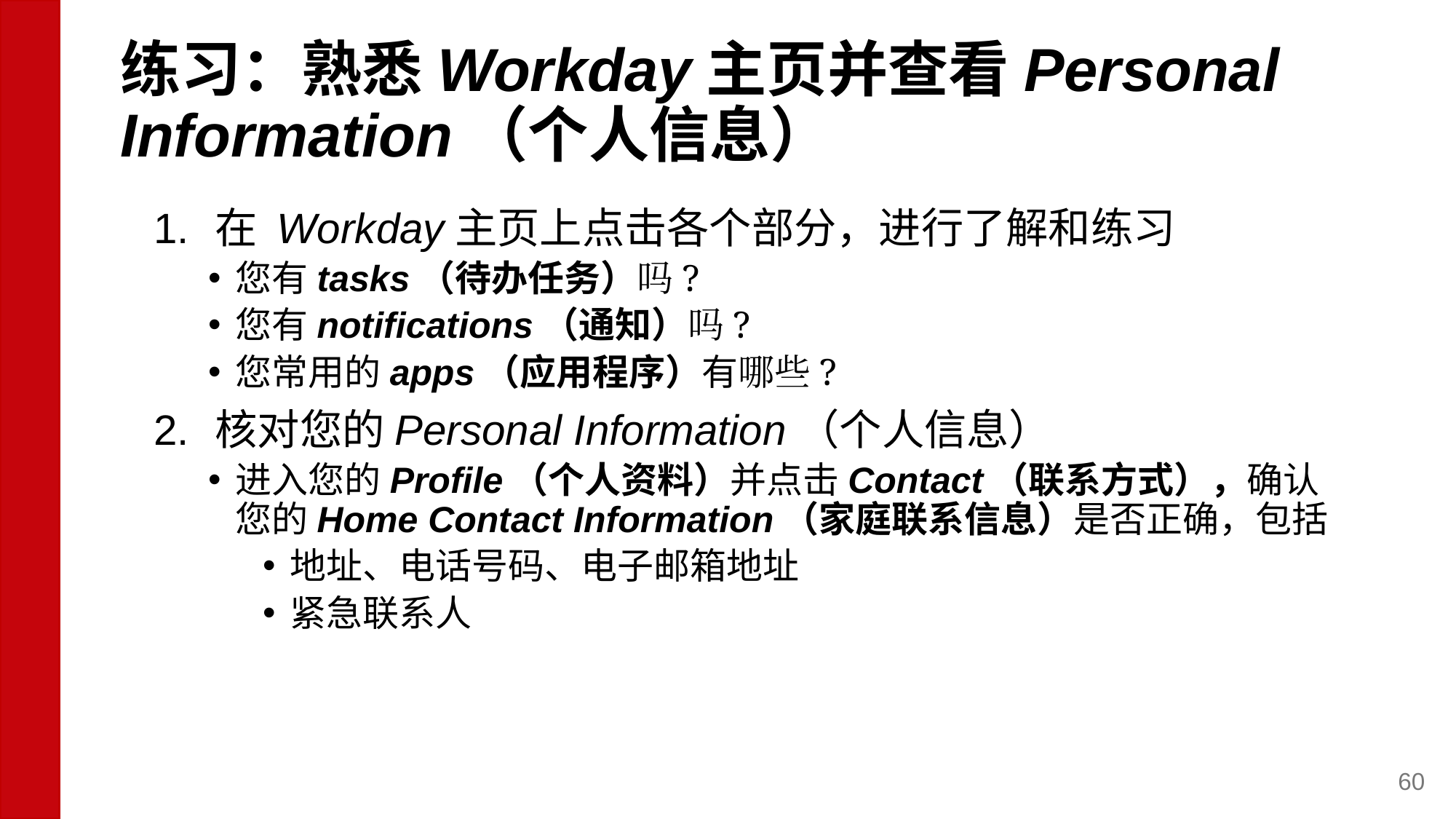

# 练习：熟悉Workday主页并查看Personal Information（个人信息）
在 Workday主页上点击各个部分，进行了解和练习
您有tasks（待办任务）吗?
您有notifications（通知）吗?
您常用的apps（应用程序）有哪些?
核对您的Personal Information（个人信息）
进入您的Profile（个人资料）并点击Contact（联系方式），确认您的Home Contact Information（家庭联系信息）是否正确，包括
地址、电话号码、电子邮箱地址
紧急联系人
60